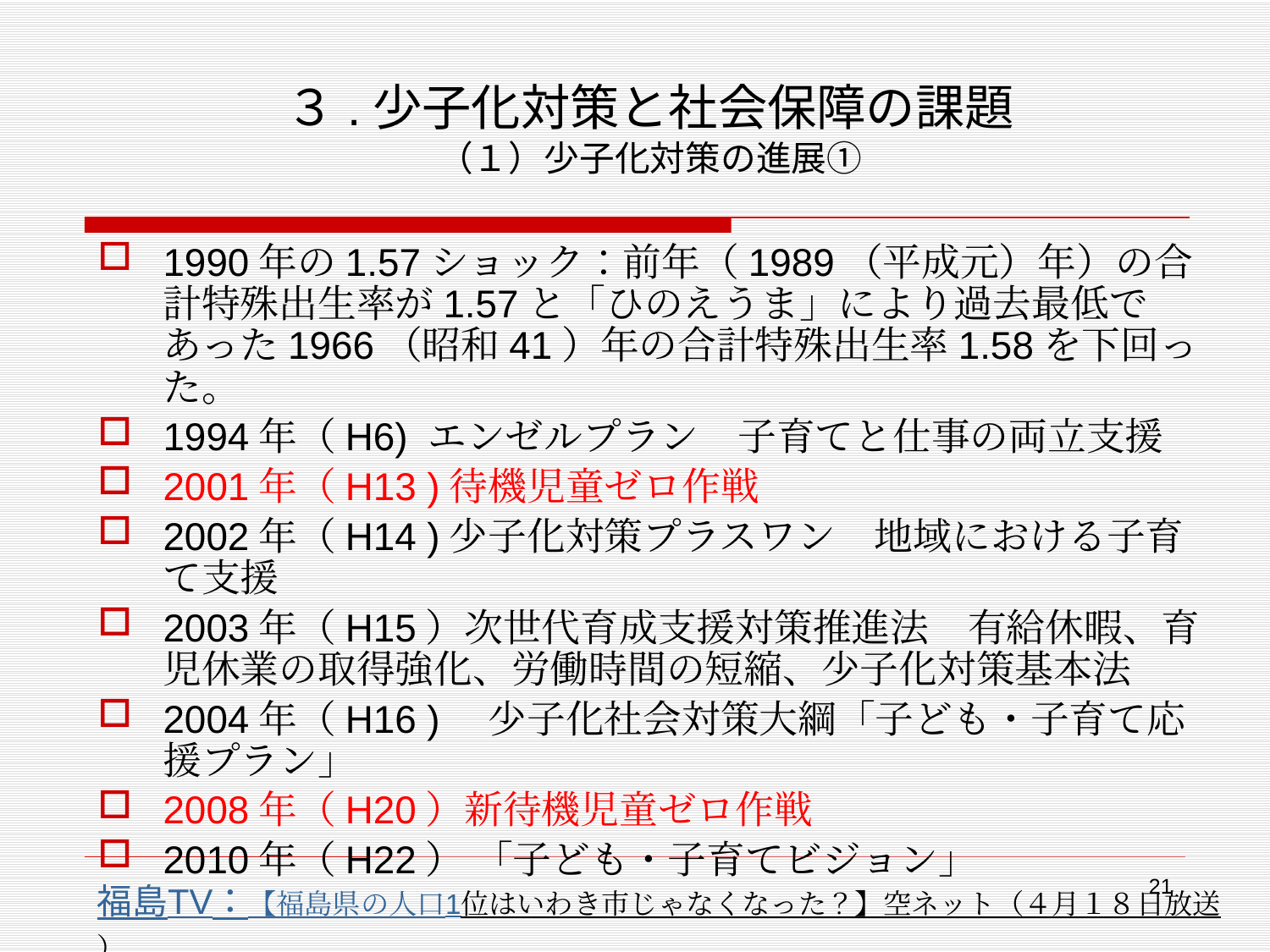

# ３.少子化対策と社会保障の課題 （１）少子化対策の進展①
1990年の1.57ショック：前年（1989（平成元）年）の合計特殊出生率が1.57と「ひのえうま」により過去最低であった1966（昭和41）年の合計特殊出生率1.58を下回った。
1994年（H6) エンゼルプラン　子育てと仕事の両立支援
2001年（H13 )待機児童ゼロ作戦
2002年（H14 )少子化対策プラスワン　地域における子育て支援
2003年（H15）次世代育成支援対策推進法　有給休暇、育児休業の取得強化、労働時間の短縮、少子化対策基本法
2004年（H16 )　少子化社会対策大綱「子ども・子育て応援プラン」
2008年（H20）新待機児童ゼロ作戦
2010年（H22） 「子ども・子育てビジョン」

21
福島TV：【福島県の人口1位はいわき市じゃなくなった？】空ネット（４月１８日放送）